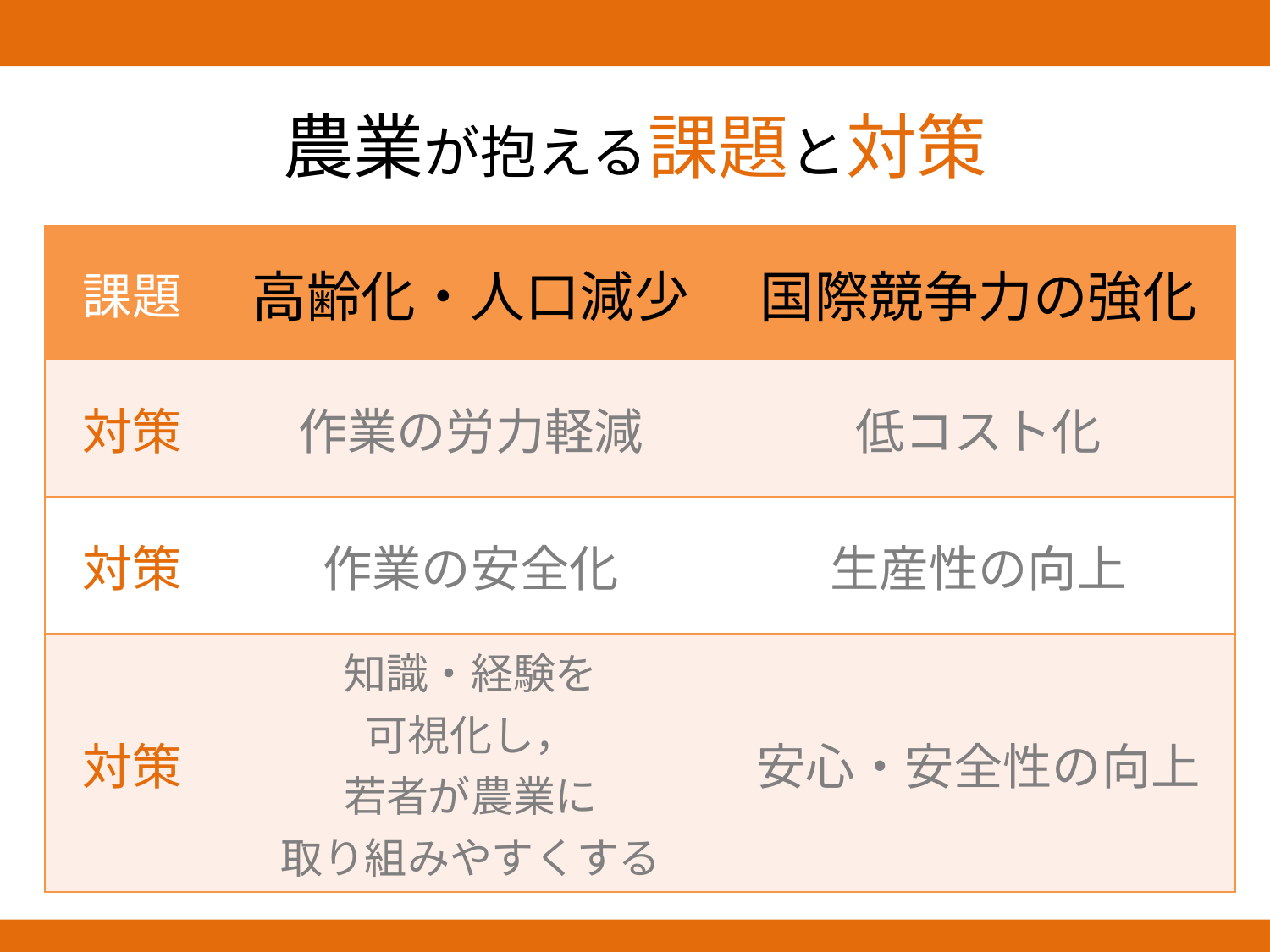

# 農業が抱える課題と対策
| 課題 | 高齢化・人口減少 | 国際競争力の強化 |
| --- | --- | --- |
| 対策 | 作業の労力軽減 | 低コスト化 |
| 対策 | 作業の安全化 | 生産性の向上 |
| 対策 | 知識・経験を 可視化し， 若者が農業に 取り組みやすくする | 安心・安全性の向上 |